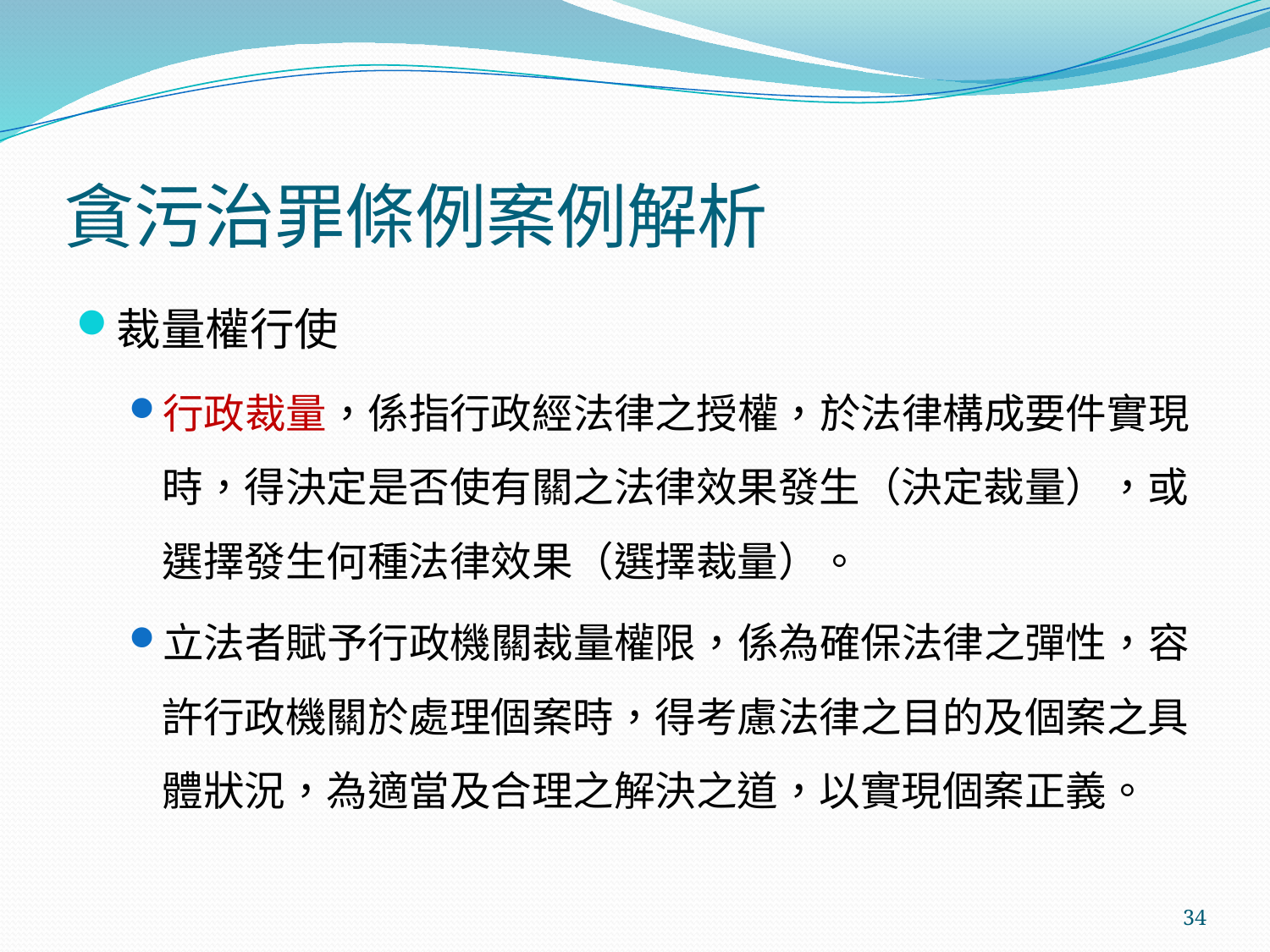

# 貪污治罪條例案例解析
裁量權行使
行政裁量，係指行政經法律之授權，於法律構成要件實現時，得決定是否使有關之法律效果發生（決定裁量），或選擇發生何種法律效果（選擇裁量）。
立法者賦予行政機關裁量權限，係為確保法律之彈性，容許行政機關於處理個案時，得考慮法律之目的及個案之具體狀況，為適當及合理之解決之道，以實現個案正義。

34